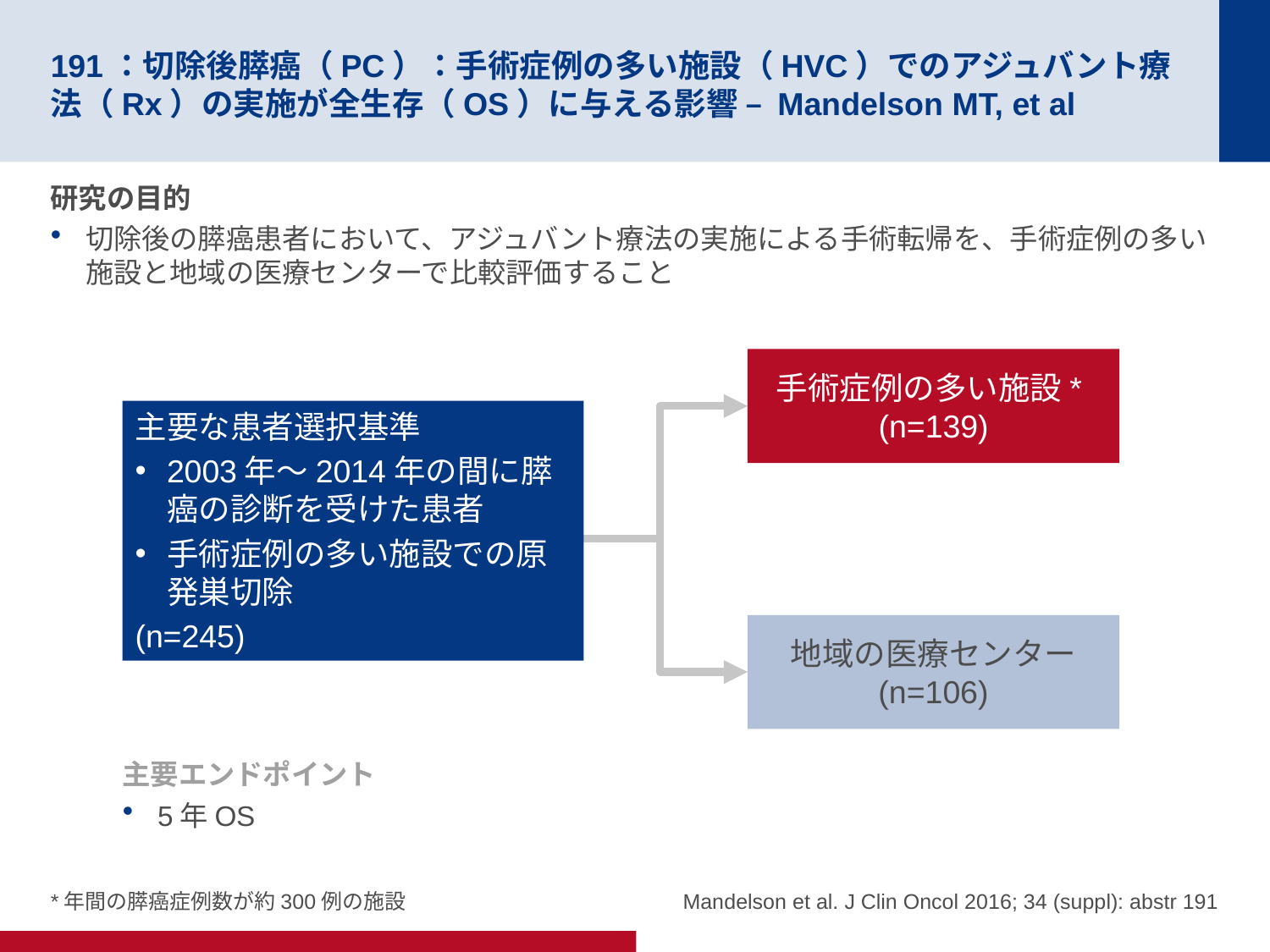

# 191：切除後膵癌（PC）：手術症例の多い施設（HVC）でのアジュバント療法（Rx）の実施が全生存（OS）に与える影響 – Mandelson MT, et al
研究の目的
切除後の膵癌患者において、アジュバント療法の実施による手術転帰を、手術症例の多い施設と地域の医療センターで比較評価すること

手術症例の多い施設*
(n=139)
主要な患者選択基準
2003年～2014年の間に膵癌の診断を受けた患者
手術症例の多い施設での原発巣切除
(n=245)
地域の医療センター
(n=106)
主要エンドポイント
5年OS

*年間の膵癌症例数が約300例の施設
Mandelson et al. J Clin Oncol 2016; 34 (suppl): abstr 191